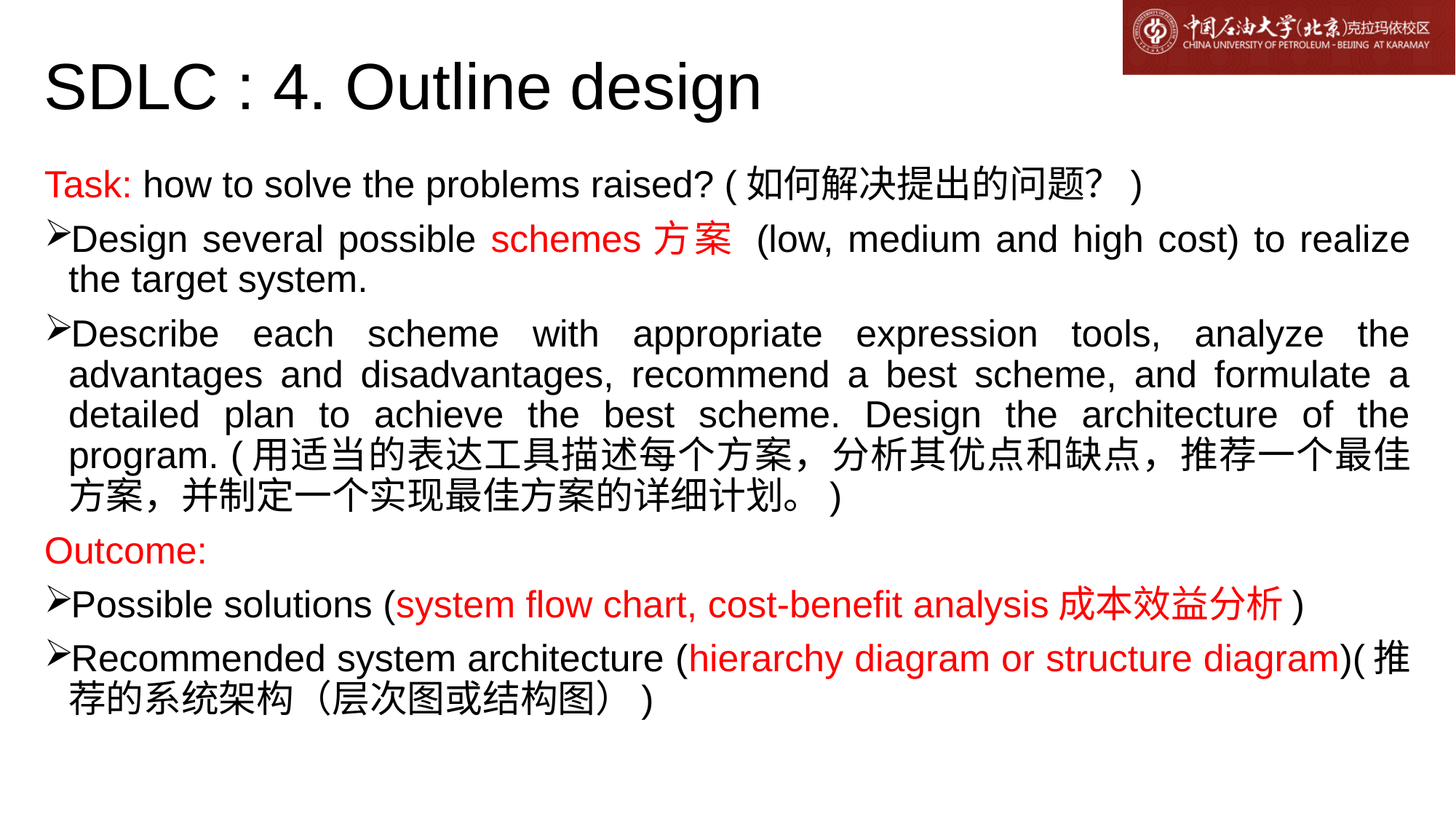

# SDLC : 4. Outline design
Task: how to solve the problems raised? (如何解决提出的问题？)
Design several possible schemes方案 (low, medium and high cost) to realize the target system.
Describe each scheme with appropriate expression tools, analyze the advantages and disadvantages, recommend a best scheme, and formulate a detailed plan to achieve the best scheme. Design the architecture of the program. (用适当的表达工具描述每个方案，分析其优点和缺点，推荐一个最佳方案，并制定一个实现最佳方案的详细计划。)
Outcome:
Possible solutions (system flow chart, cost-benefit analysis成本效益分析)
Recommended system architecture (hierarchy diagram or structure diagram)(推荐的系统架构（层次图或结构图）)